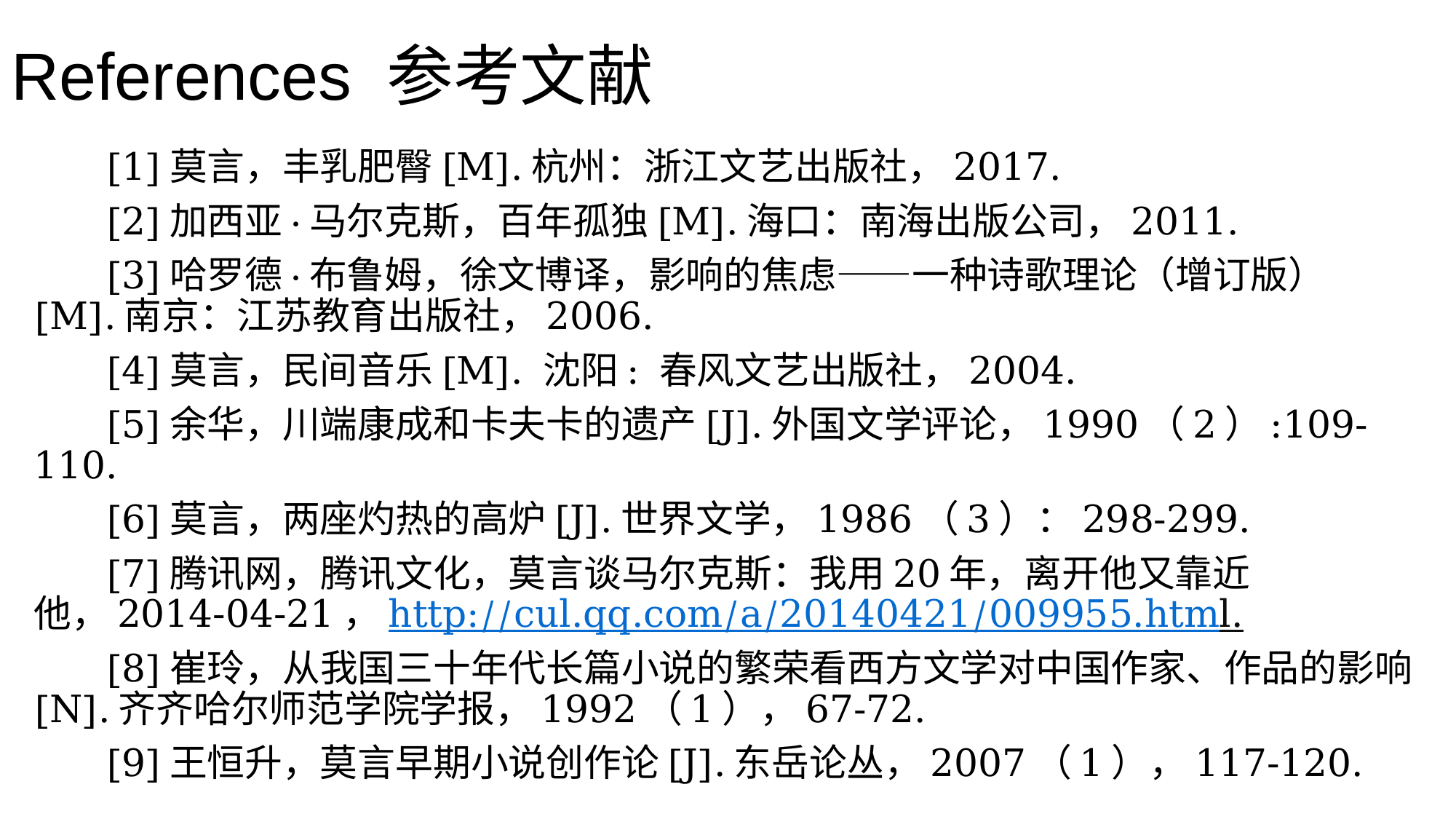

# References 参考文献
      [1]莫言，丰乳肥臀[M].杭州：浙江文艺出版社，2017.
      [2]加西亚·马尔克斯，百年孤独[M].海口：南海出版公司，2011.
      [3]哈罗德·布鲁姆，徐文博译，影响的焦虑——一种诗歌理论（增订版）   [M].南京：江苏教育出版社，2006.
      [4]莫言，民间音乐[M]. 沈阳: 春风文艺出版社，2004.
      [5]余华，川端康成和卡夫卡的遗产[J].外国文学评论，1990（2）:109-110.
      [6]莫言，两座灼热的高炉[J].世界文学，1986（3）：298-299.
      [7]腾讯网，腾讯文化，莫言谈马尔克斯：我用20年，离开他又靠近他，2014-04-21，http://cul.qq.com/a/20140421/009955.html.
      [8]崔玲，从我国三十年代长篇小说的繁荣看西方文学对中国作家、作品的影响[N].齐齐哈尔师范学院学报，1992（1），67-72.
      [9]王恒升，莫言早期小说创作论[J].东岳论丛，2007（1），117-120.